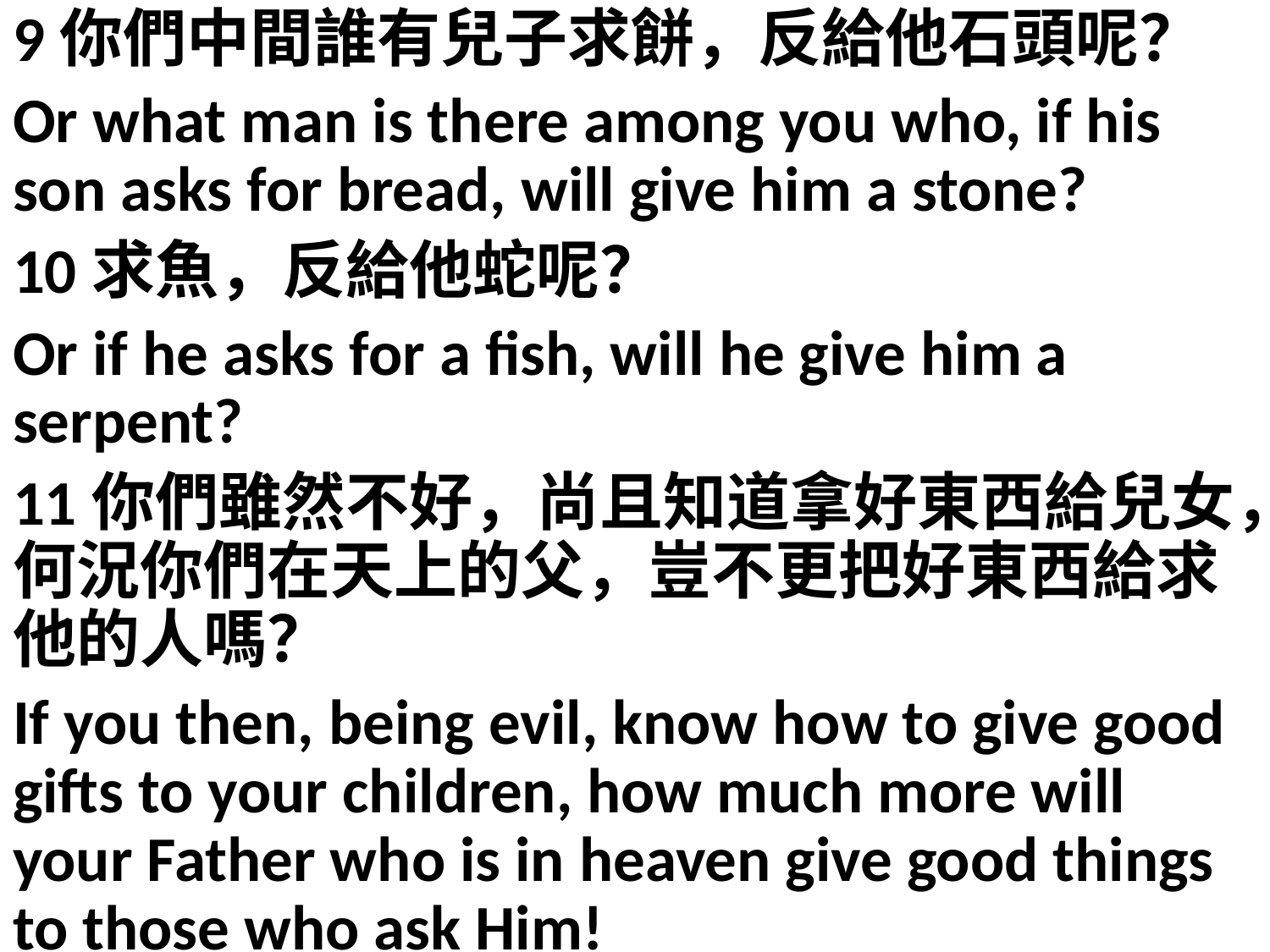

9你們中間誰有兒子求餅，反給他石頭呢？
Or what man is there among you who, if his son asks for bread, will give him a stone?
10求魚，反給他蛇呢？
Or if he asks for a fish, will he give him a serpent?
11你們雖然不好，尚且知道拿好東西給兒女，何況你們在天上的父，豈不更把好東西給求他的人嗎？
If you then, being evil, know how to give good gifts to your children, how much more will your Father who is in heaven give good things to those who ask Him!